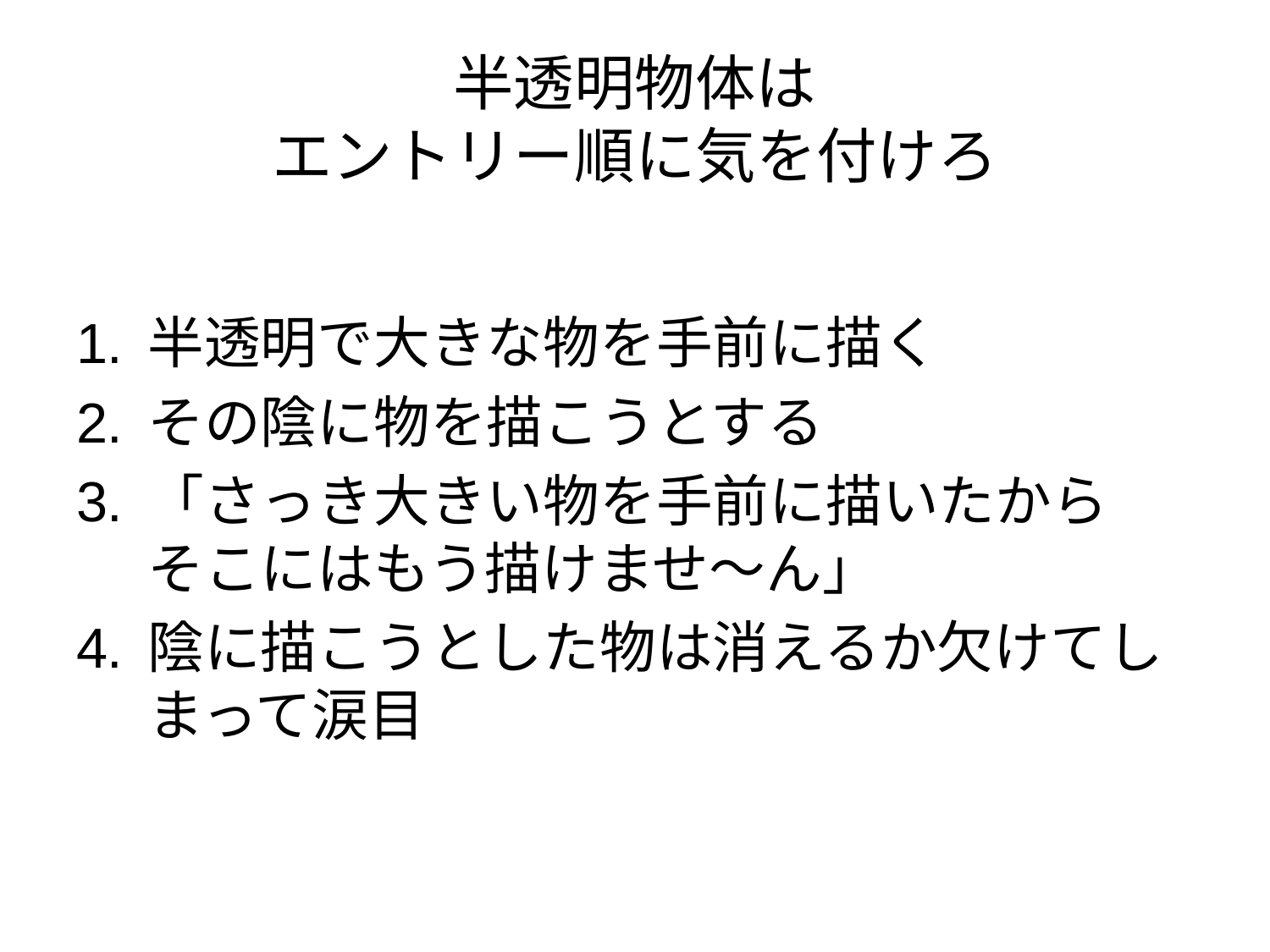

# 半透明物体は エントリー順に気を付けろ

半透明で大きな物を手前に描く
その陰に物を描こうとする
「さっき大きい物を手前に描いたから
そこにはもう描けませ～ん」
陰に描こうとした物は消えるか欠けてしまって涙目